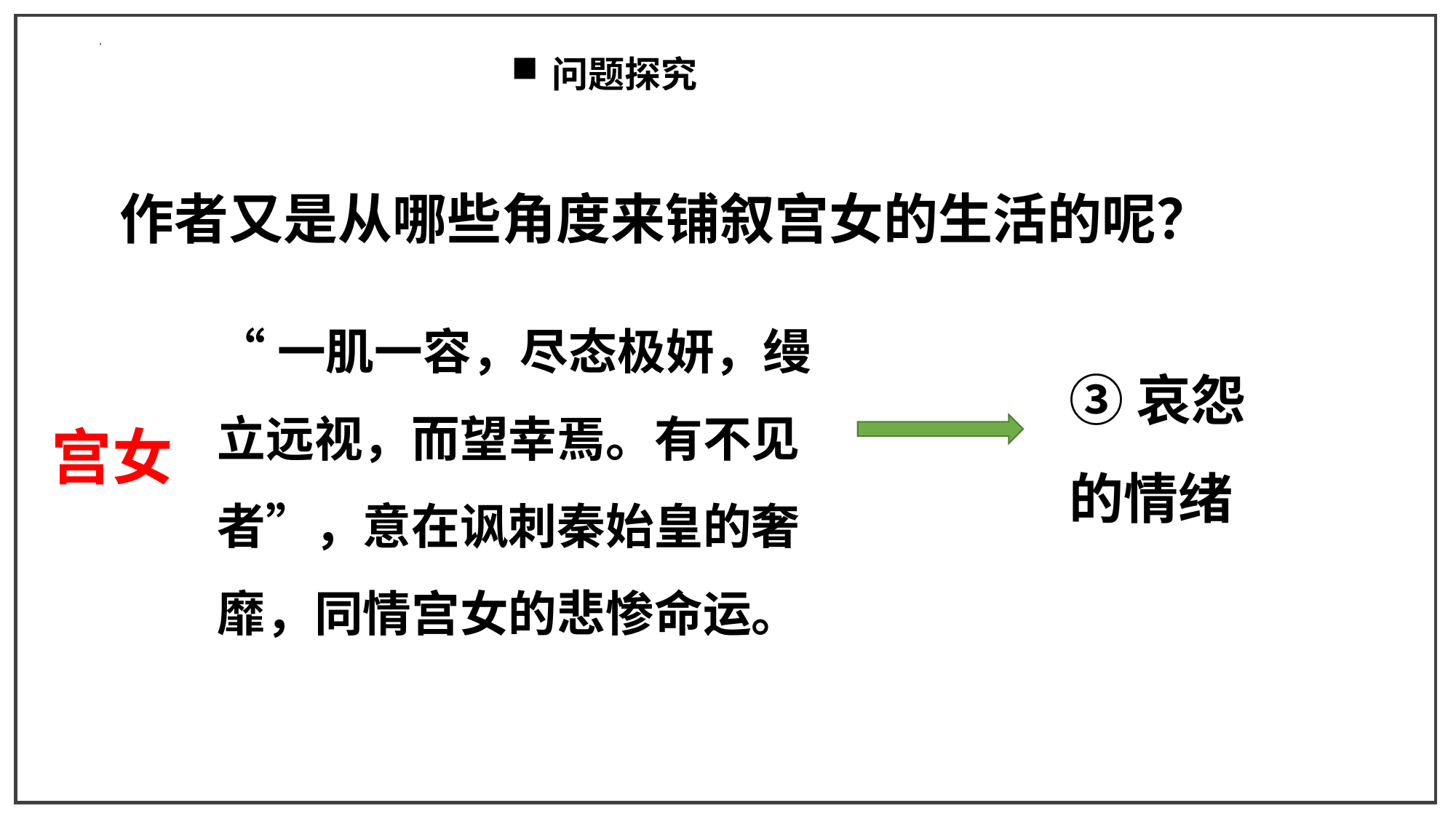

问题探究
作者又是从哪些角度来铺叙宫女的生活的呢？
“一肌一容，尽态极妍，缦立远视，而望幸焉。有不见者”，意在讽刺秦始皇的奢靡，同情宫女的悲惨命运。
③哀怨的情绪
宫女